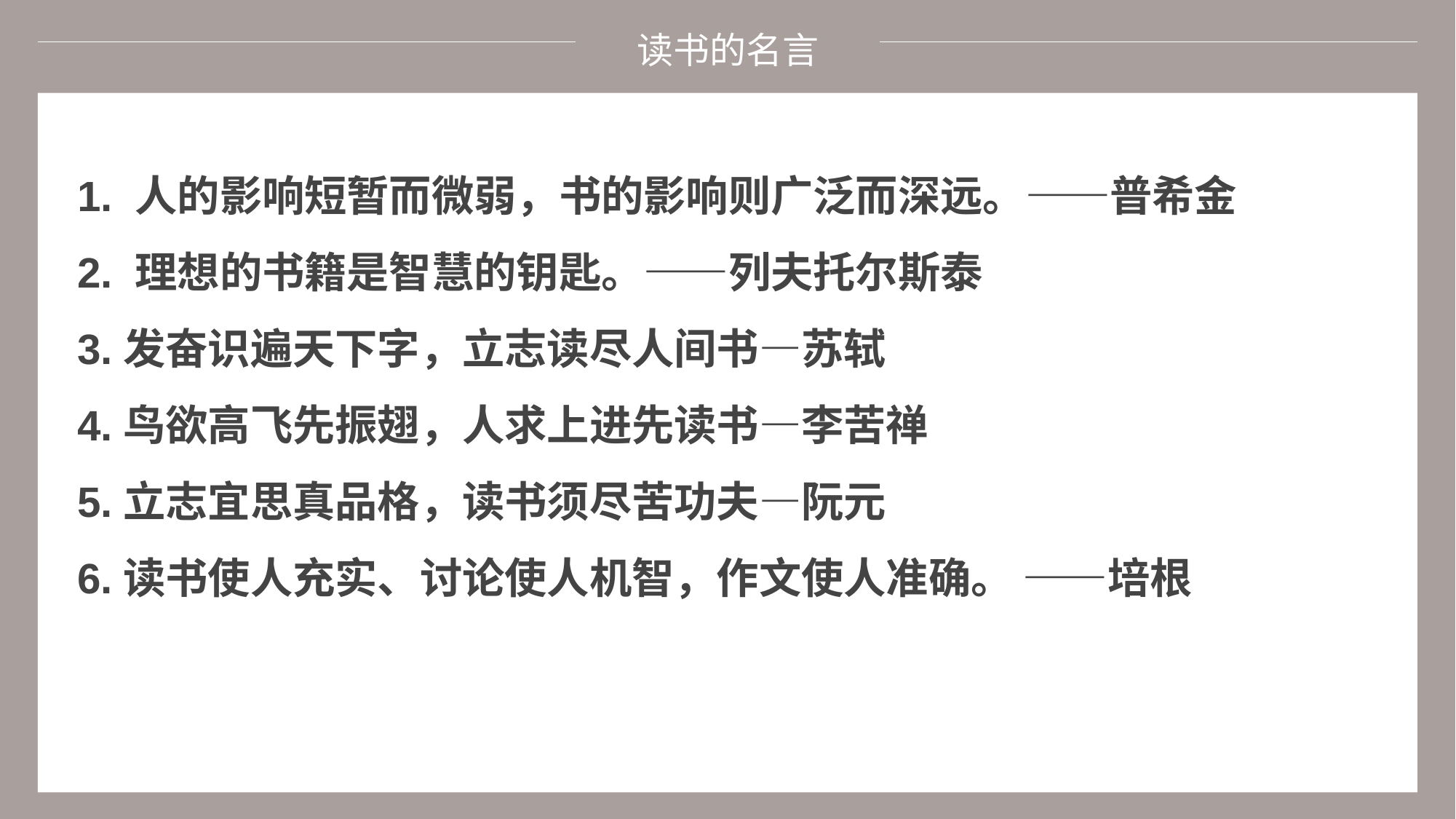

读书的名言

1. 人的影响短暂而微弱，书的影响则广泛而深远。——普希金
2. 理想的书籍是智慧的钥匙。——列夫托尔斯泰
3.发奋识遍天下字，立志读尽人间书—苏轼
4.鸟欲高飞先振翅，人求上进先读书—李苦禅
5.立志宜思真品格，读书须尽苦功夫—阮元
6.读书使人充实、讨论使人机智，作文使人准确。 ——培根